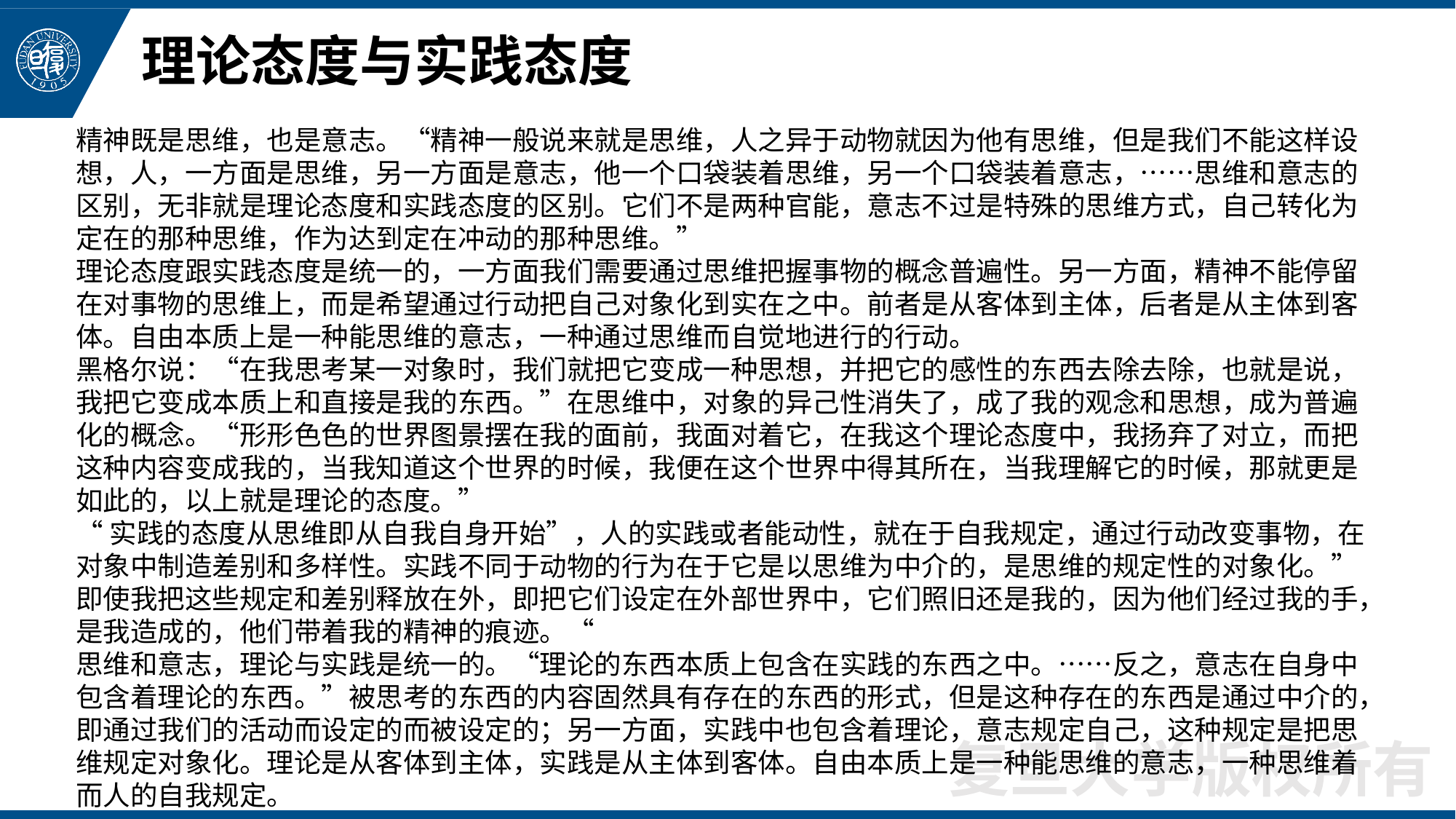

# 理论态度与实践态度
精神既是思维，也是意志。“精神一般说来就是思维，人之异于动物就因为他有思维，但是我们不能这样设想，人，一方面是思维，另一方面是意志，他一个口袋装着思维，另一个口袋装着意志，……思维和意志的区别，无非就是理论态度和实践态度的区别。它们不是两种官能，意志不过是特殊的思维方式，自己转化为定在的那种思维，作为达到定在冲动的那种思维。”
理论态度跟实践态度是统一的，一方面我们需要通过思维把握事物的概念普遍性。另一方面，精神不能停留在对事物的思维上，而是希望通过行动把自己对象化到实在之中。前者是从客体到主体，后者是从主体到客体。自由本质上是一种能思维的意志，一种通过思维而自觉地进行的行动。
黑格尔说：“在我思考某一对象时，我们就把它变成一种思想，并把它的感性的东西去除去除，也就是说，我把它变成本质上和直接是我的东西。”在思维中，对象的异己性消失了，成了我的观念和思想，成为普遍化的概念。“形形色色的世界图景摆在我的面前，我面对着它，在我这个理论态度中，我扬弃了对立，而把这种内容变成我的，当我知道这个世界的时候，我便在这个世界中得其所在，当我理解它的时候，那就更是如此的，以上就是理论的态度。”
“实践的态度从思维即从自我自身开始”，人的实践或者能动性，就在于自我规定，通过行动改变事物，在对象中制造差别和多样性。实践不同于动物的行为在于它是以思维为中介的，是思维的规定性的对象化。”即使我把这些规定和差别释放在外，即把它们设定在外部世界中，它们照旧还是我的，因为他们经过我的手，是我造成的，他们带着我的精神的痕迹。“
思维和意志，理论与实践是统一的。“理论的东西本质上包含在实践的东西之中。……反之，意志在自身中包含着理论的东西。”被思考的东西的内容固然具有存在的东西的形式，但是这种存在的东西是通过中介的，即通过我们的活动而设定的而被设定的；另一方面，实践中也包含着理论，意志规定自己，这种规定是把思维规定对象化。理论是从客体到主体，实践是从主体到客体。自由本质上是一种能思维的意志，一种思维着而人的自我规定。